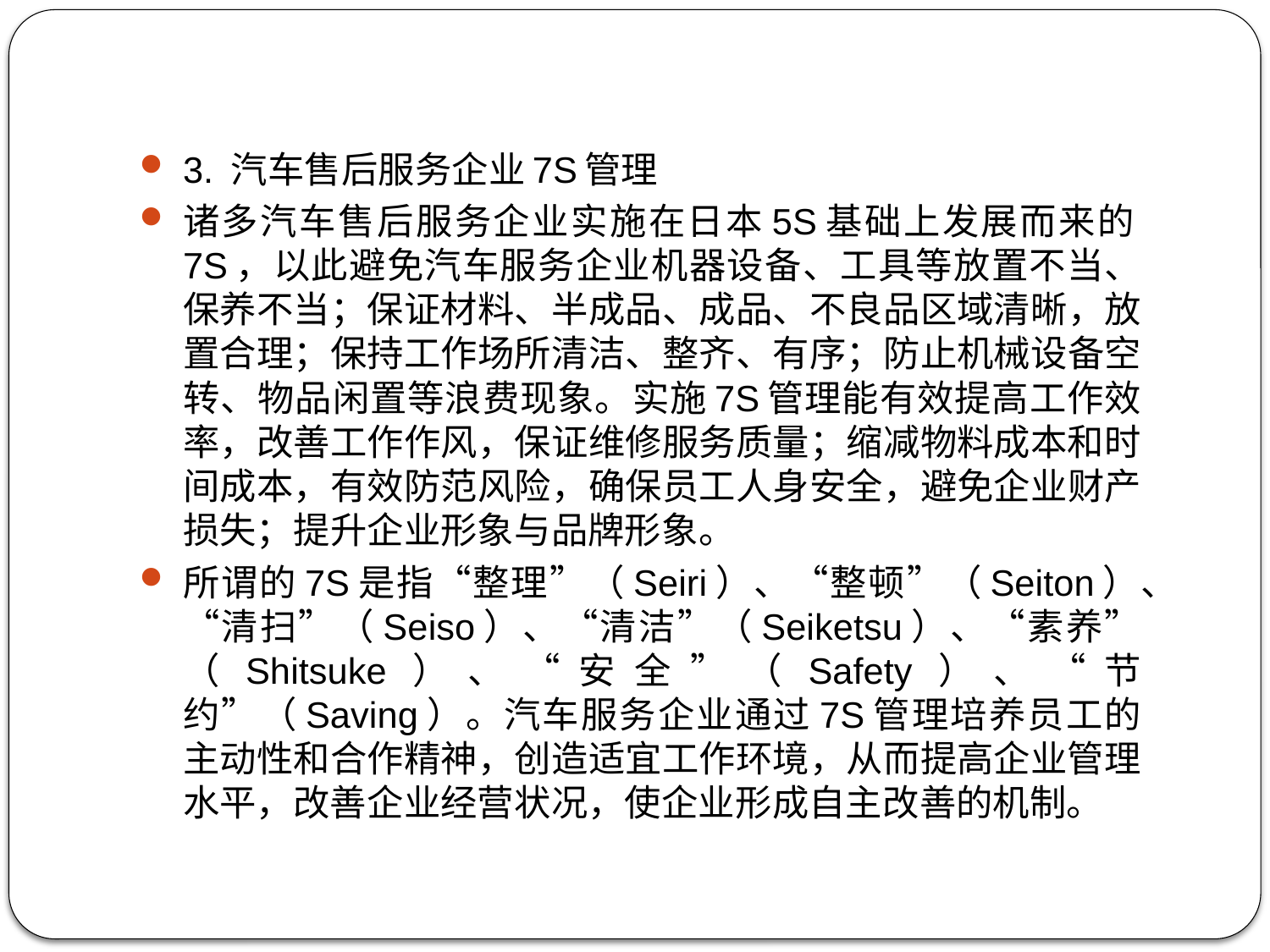

3. 汽车售后服务企业7S管理
诸多汽车售后服务企业实施在日本5S基础上发展而来的7S，以此避免汽车服务企业机器设备、工具等放置不当、保养不当；保证材料、半成品、成品、不良品区域清晰，放置合理；保持工作场所清洁、整齐、有序；防止机械设备空转、物品闲置等浪费现象。实施7S管理能有效提高工作效率，改善工作作风，保证维修服务质量；缩减物料成本和时间成本，有效防范风险，确保员工人身安全，避免企业财产损失；提升企业形象与品牌形象。
所谓的7S是指“整理”（Seiri）、“整顿”（Seiton）、“清扫”（Seiso）、“清洁”（Seiketsu）、“素养”（Shitsuke）、“安全”（Safety）、“节约”（Saving）。汽车服务企业通过7S管理培养员工的主动性和合作精神，创造适宜工作环境，从而提高企业管理水平，改善企业经营状况，使企业形成自主改善的机制。